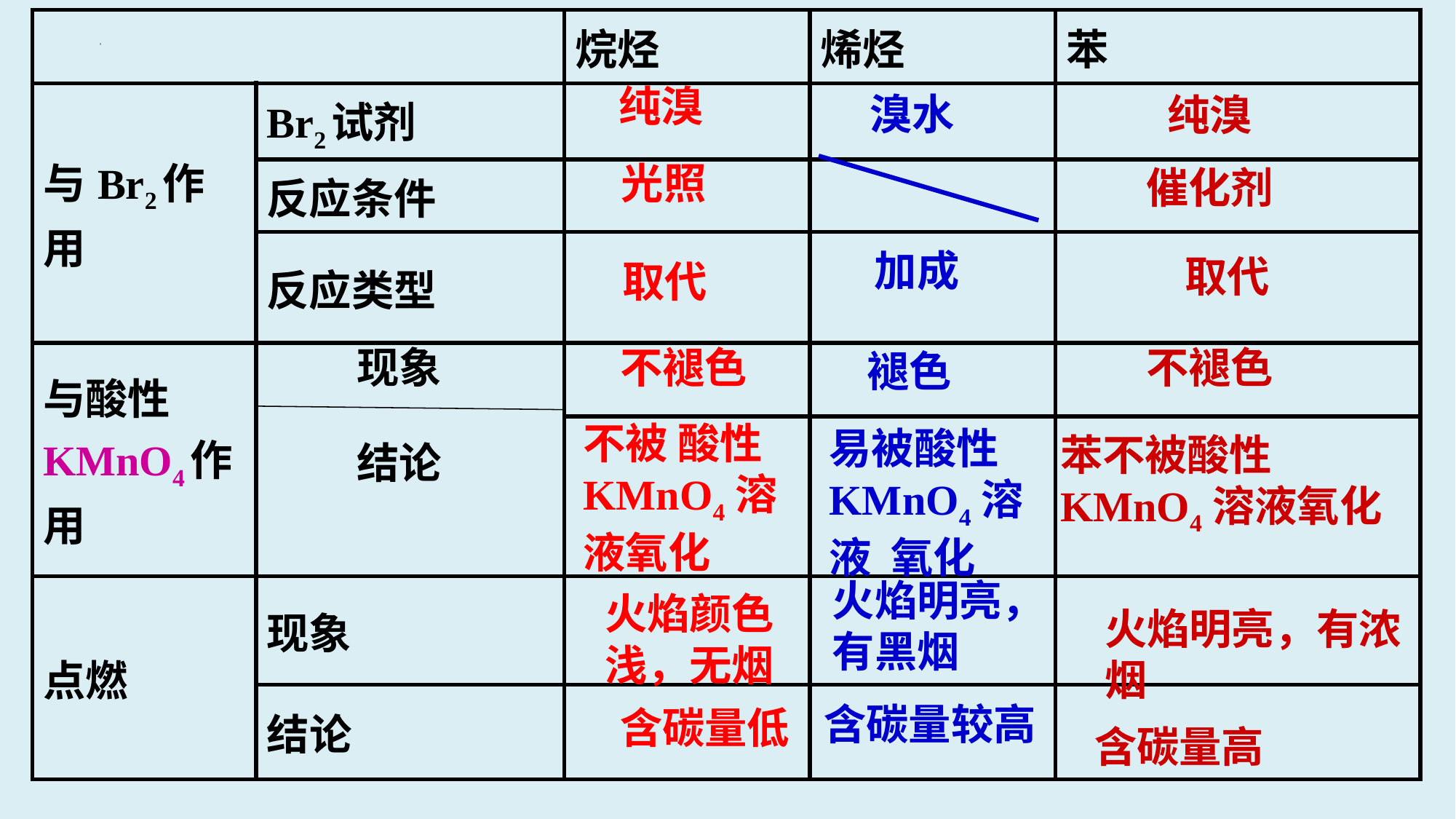

|  |  | 烷烃 | 烯烃 | 苯 |
| --- | --- | --- | --- | --- |
| 与Br2作用 | Br2试剂 |  |  |  |
|  | 反应条件 |  |  |  |
|  | 反应类型 |  |  |  |
| 与酸性KMnO4作用 |  |  |  |  |
|  |  |  |  |  |
| 点燃 | 现象 |  |  |  |
|  | 结论 |  |  |  |
纯溴
溴水
纯溴
光照
催化剂

加成
取代
取代
现象
不褪色
不褪色
褪色

不被 酸性KMnO4溶液氧化
易被酸性KMnO4溶液  氧化
苯不被酸性 KMnO4溶液氧化
结论
火焰明亮，有黑烟
火焰颜色浅，无烟
火焰明亮，有浓烟
含碳量较高
含碳量低
含碳量高